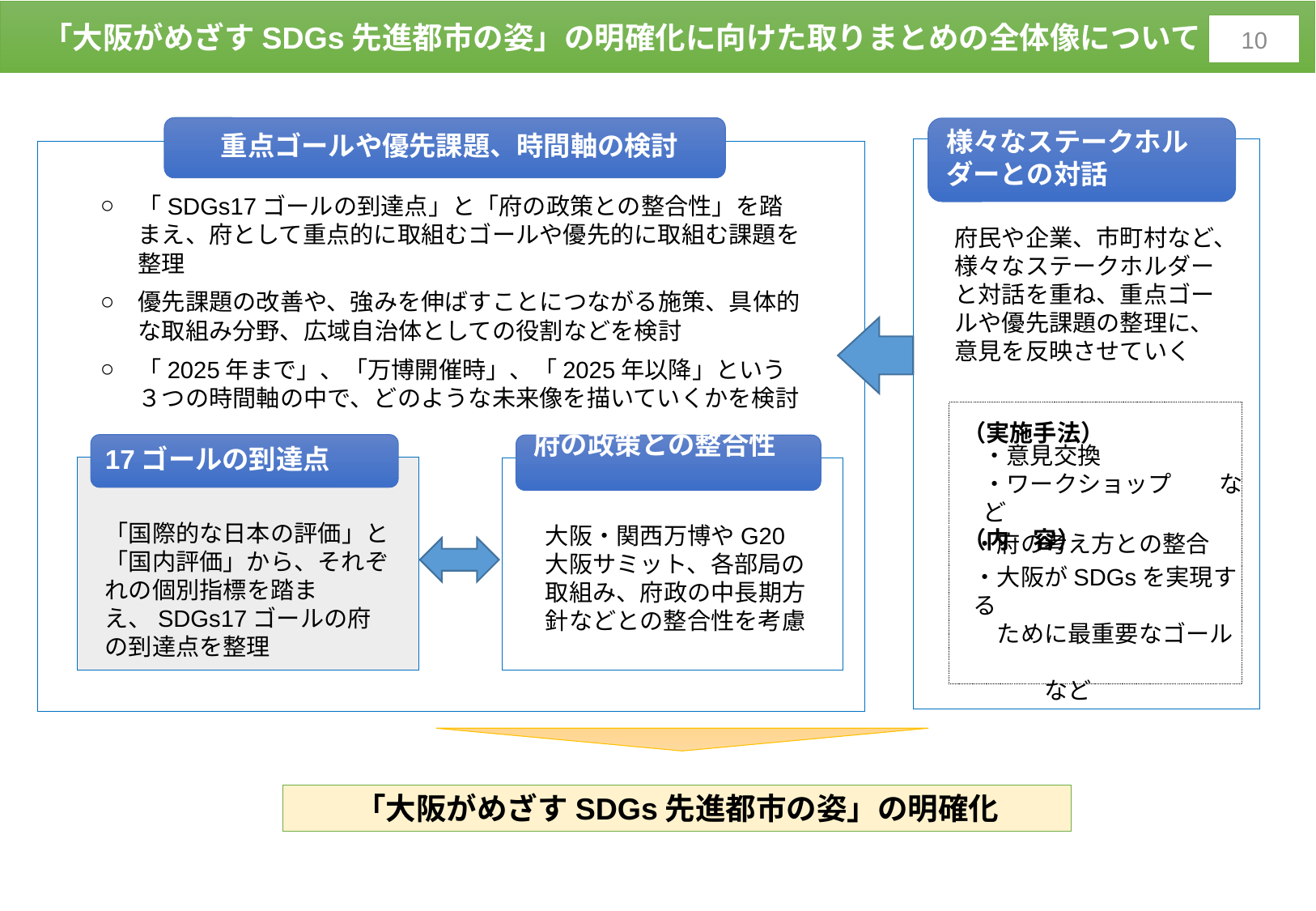

「大阪がめざすSDGs先進都市の姿」の明確化に向けた取りまとめの全体像について
10
重点ゴールや優先課題、時間軸の検討
様々なステークホルダーとの対話

「SDGs17ゴールの到達点」と「府の政策との整合性」を踏まえ、府として重点的に取組むゴールや優先的に取組む課題を整理
優先課題の改善や、強みを伸ばすことにつながる施策、具体的な取組み分野、広域自治体としての役割などを検討
「2025年まで」、「万博開催時」、「2025年以降」という３つの時間軸の中で、どのような未来像を描いていくかを検討
府民や企業、市町村など、様々なステークホルダーと対話を重ね、重点ゴールや優先課題の整理に、意見を反映させていく

（実施手法）
17ゴールの到達点
府の政策との整合性
・意見交換
・ワークショップ　　など

「国際的な日本の評価」と「国内評価」から、それぞれの個別指標を踏まえ、SDGs17ゴールの府の到達点を整理
大阪・関西万博やG20大阪サミット、各部局の取組み、府政の中長期方針などとの整合性を考慮
（内　容）

・府の考え方との整合
・大阪がSDGsを実現する
　ために最重要なゴール
　　　　　　　　　　　　　　など

「大阪がめざすSDGs先進都市の姿」の明確化